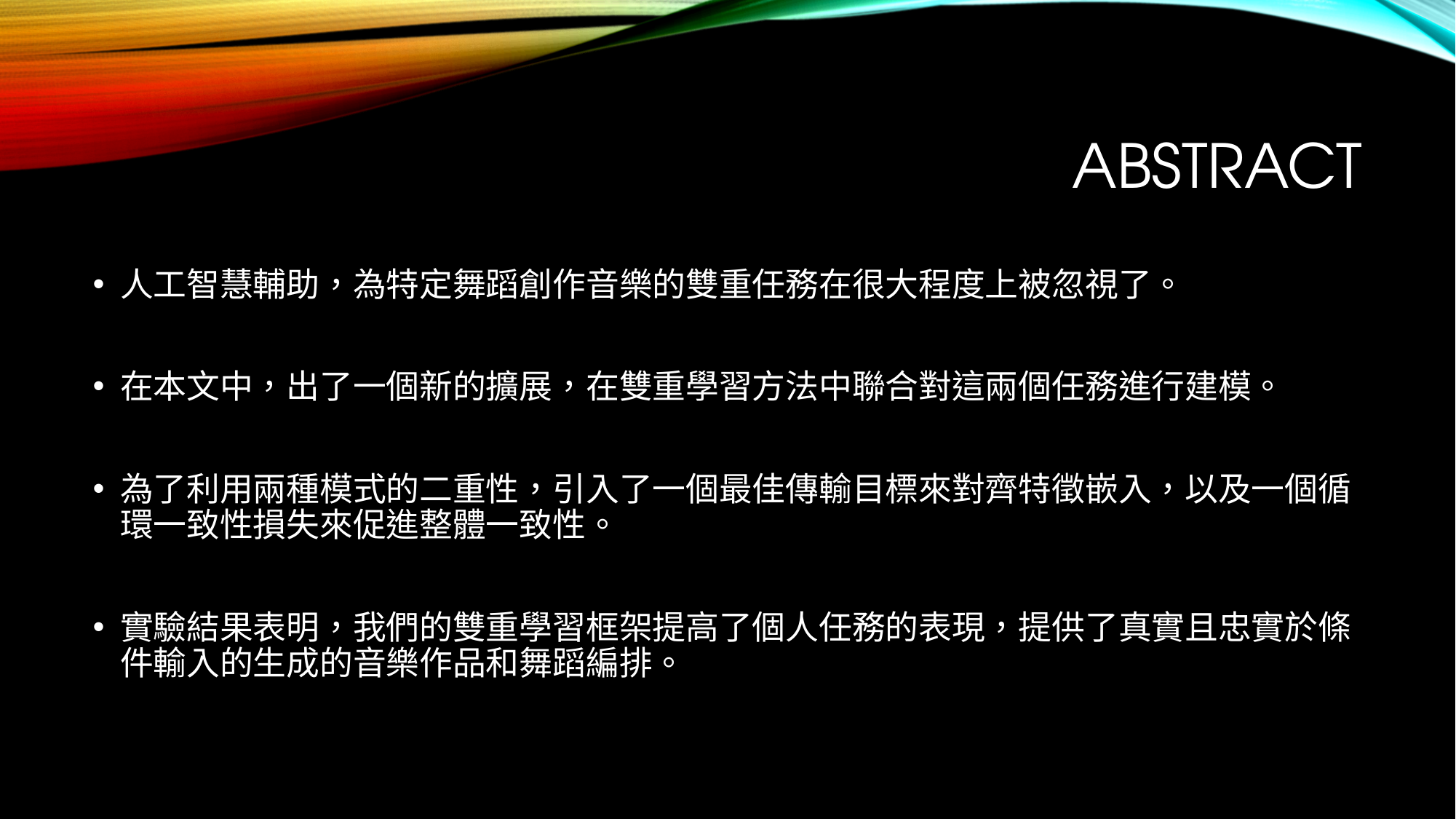

# ABSTRACT
人工智慧輔助，為特定舞蹈創作音樂的雙重任務在很大程度上被忽視了。

在本文中，出了一個新的擴展，在雙重學習方法中聯合對這兩個任務進行建模。

為了利用兩種模式的二重性，引入了一個最佳傳輸目標來對齊特徵嵌入，以及一個循環一致性損失來促進整體一致性。

實驗結果表明，我們的雙重學習框架提高了個人任務的表現，提供了真實且忠實於條件輸入的生成的音樂作品和舞蹈編排。